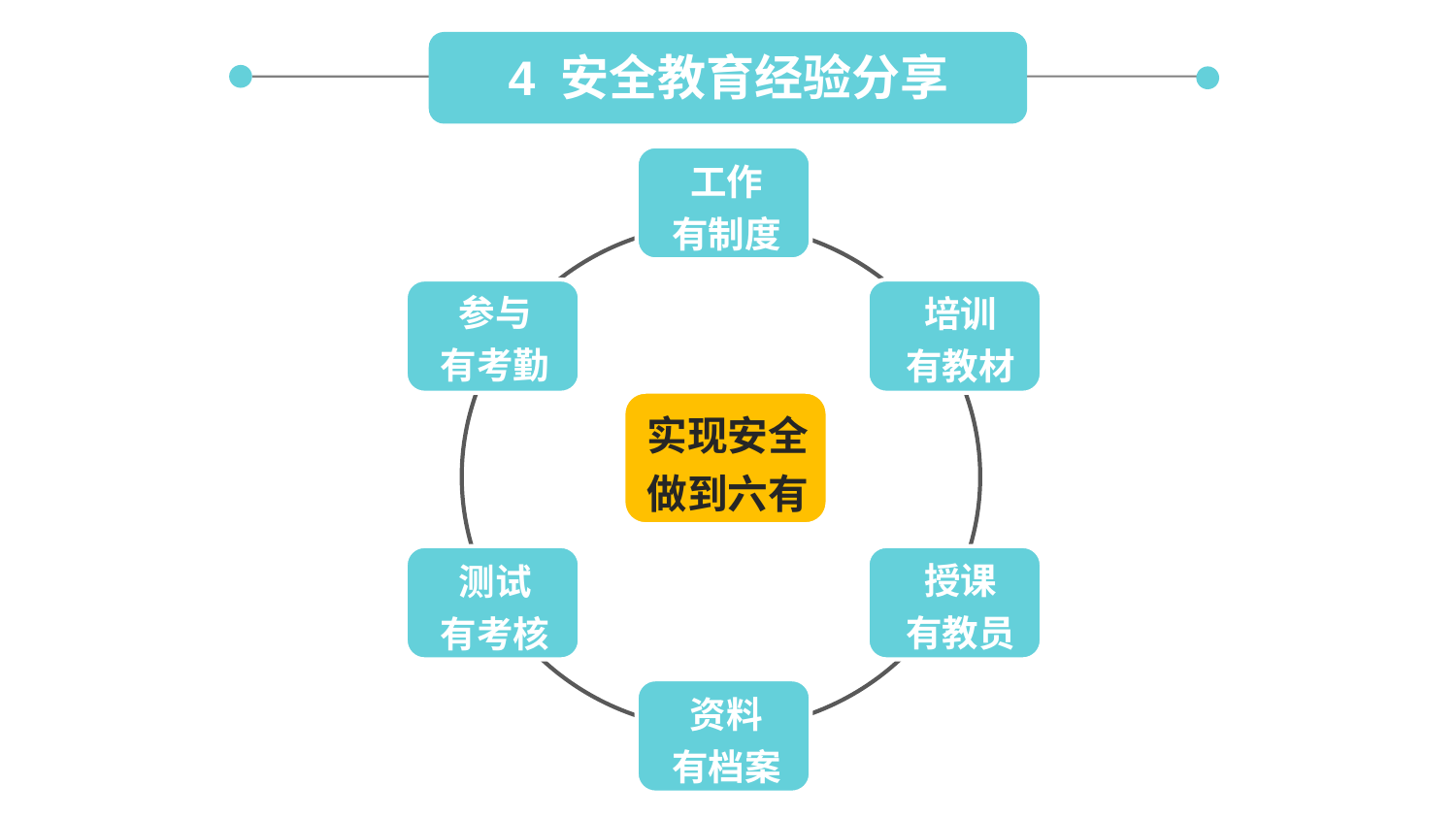

4 安全教育经验分享

工作
有制度

参与
有考勤
培训
有教材

实现安全做到六有
授课
有教员
测试
有考核

资料
有档案